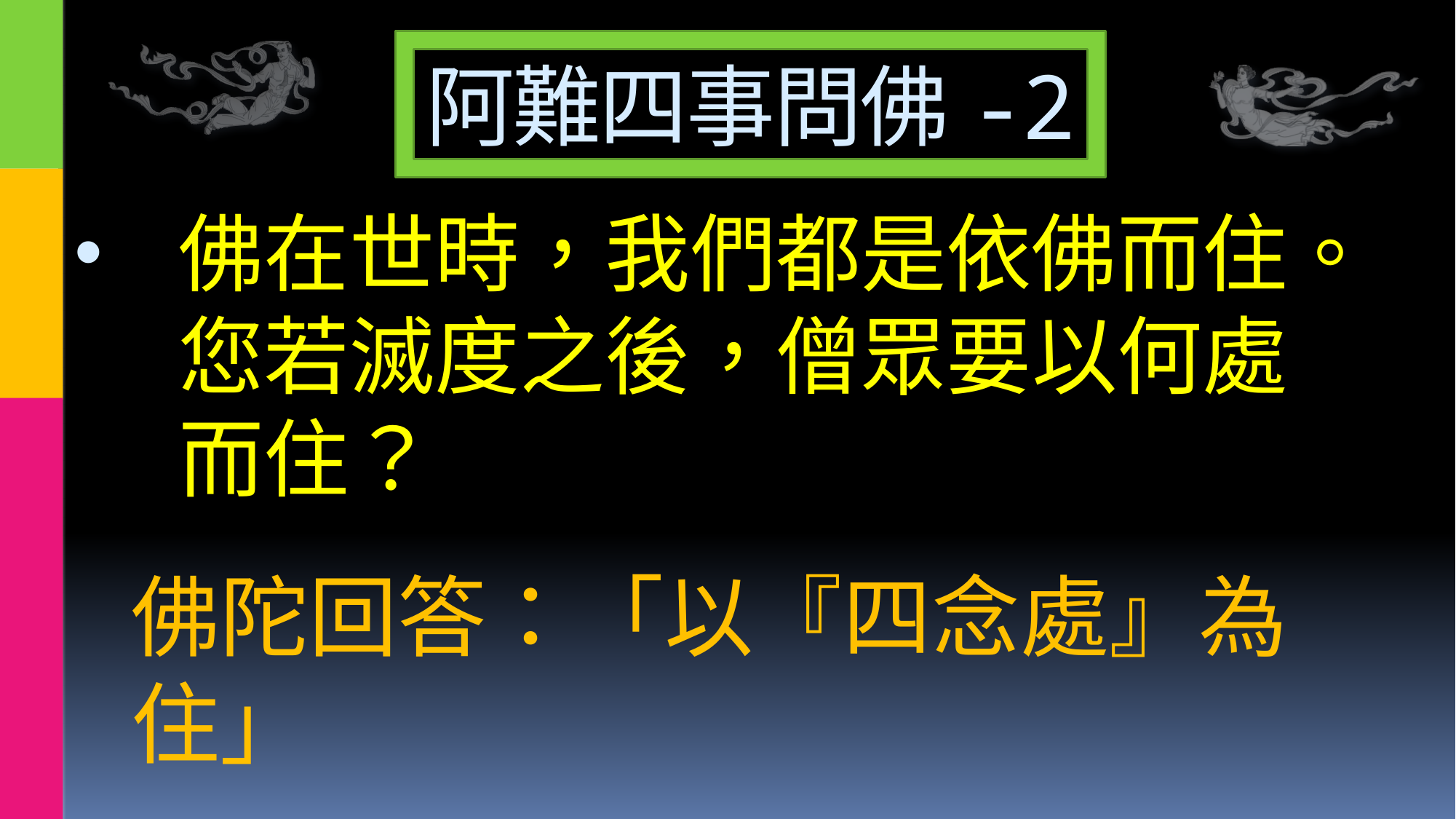

阿難四事問佛-2
佛在世時，我們都是依佛而住。您若滅度之後，僧眾要以何處而住？
佛陀回答：「以『四念處』為住」